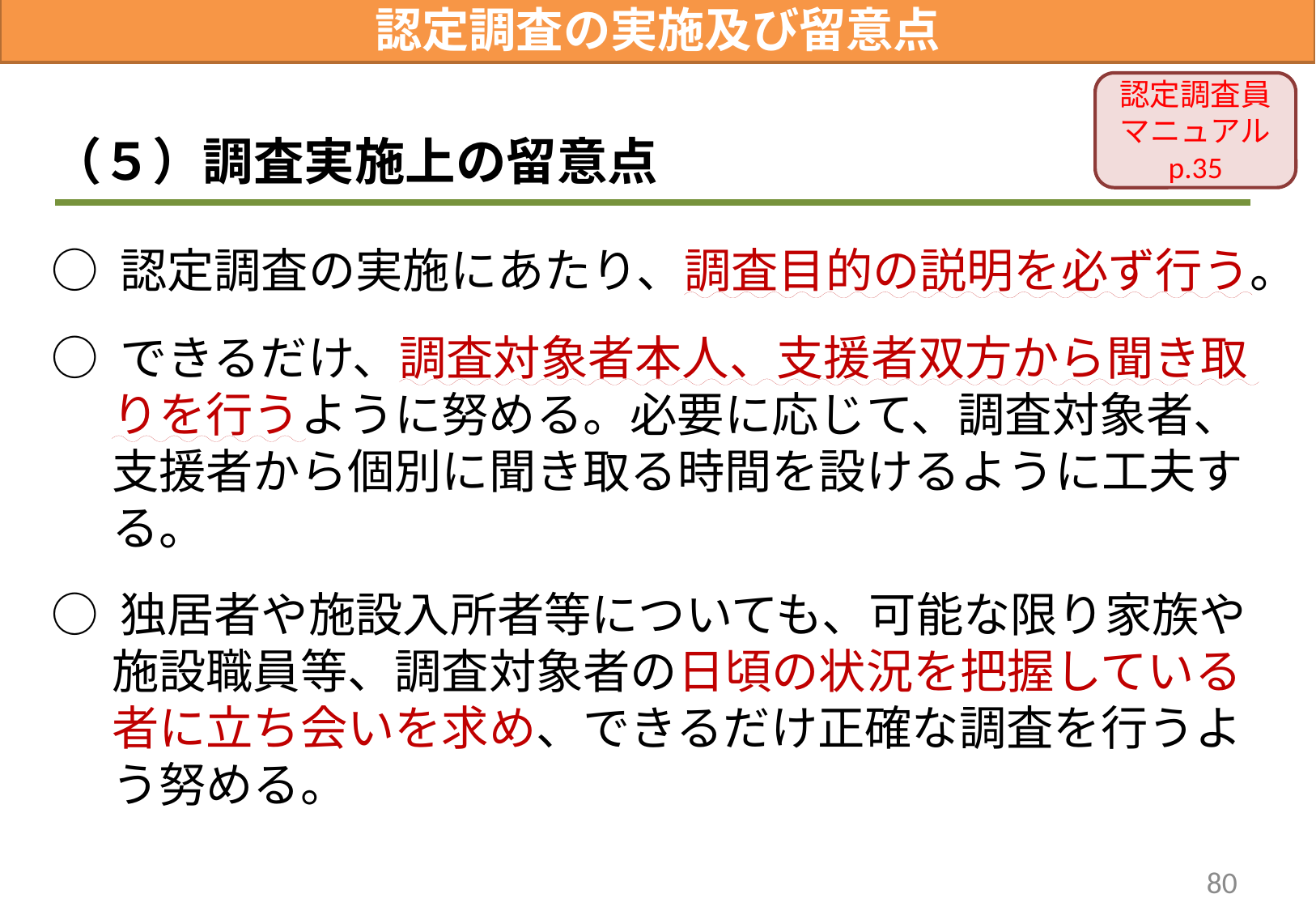

認定調査の実施及び留意点
認定調査員マニュアル
p.35
（５）調査実施上の留意点
○ 認定調査の実施にあたり、調査目的の説明を必ず行う。
○ できるだけ、調査対象者本人、支援者双方から聞き取りを行うように努める。必要に応じて、調査対象者、支援者から個別に聞き取る時間を設けるように工夫する。
○ 独居者や施設入所者等についても、可能な限り家族や施設職員等、調査対象者の日頃の状況を把握している者に立ち会いを求め、できるだけ正確な調査を行うよう努める。
80